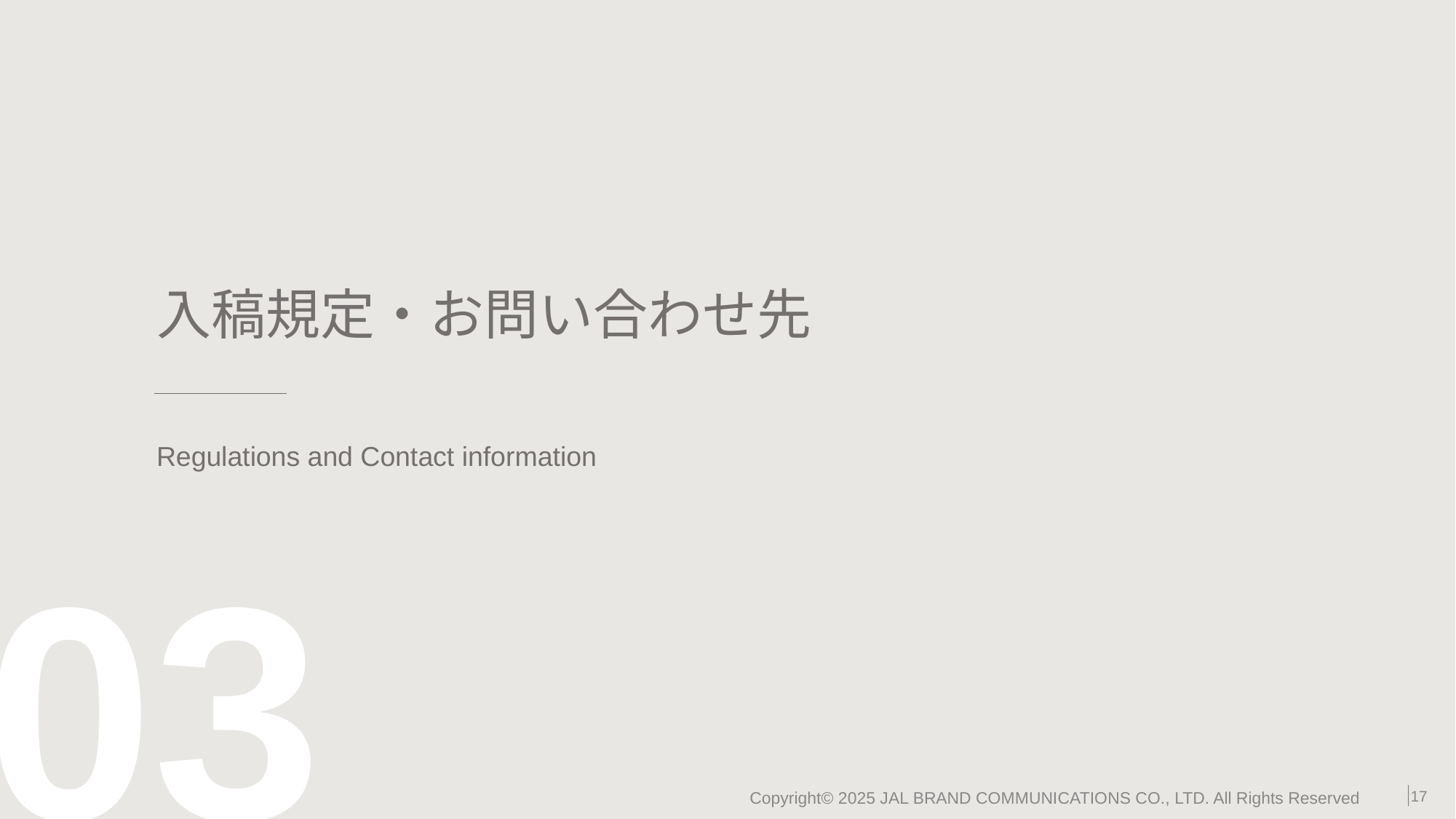

# 入稿規定・お問い合わせ先
Regulations and Contact information
03
17
Copyright© 2025 JAL BRAND COMMUNICATIONS CO., LTD. All Rights Reserved　　｜